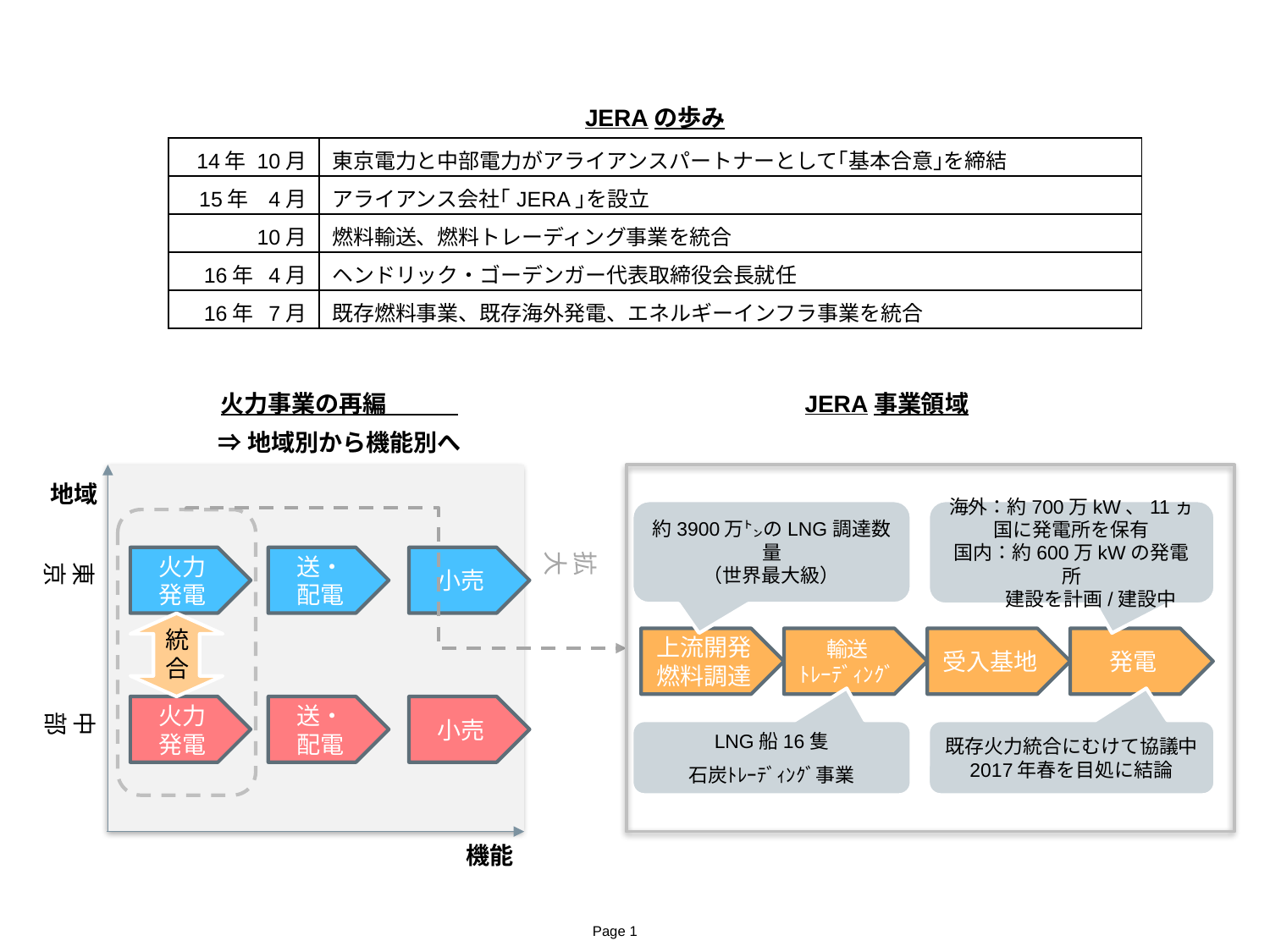

JERAの歩み
| 14年 10月 | 東京電力と中部電力がアライアンスパートナーとして｢基本合意｣を締結 |
| --- | --- |
| 15年 4月 | アライアンス会社｢JERA｣を設立 |
| 10月 | 燃料輸送、燃料トレーディング事業を統合 |
| 16年 4月 | ヘンドリック・ゴーデンガー代表取締役会長就任 |
| 16年 7月 | 既存燃料事業、既存海外発電、エネルギーインフラ事業を統合 |
JERA事業領域

火力事業の再編
⇒地域別から機能別へ

地域
約3900万㌧のLNG調達数量
（世界最大級）
海外：約700万kW、11ヵ国に発電所を保有
国内：約600万kWの発電所
　　建設を計画/建設中

拡大
火力
発電
送・
配電
小売
東京

統合
上流開発
燃料調達
輸送
ﾄﾚｰﾃﾞｨﾝｸﾞ
受入基地
発電
火力
発電
送・
配電
小売
中部
LNG船16隻
石炭ﾄﾚｰﾃﾞｨﾝｸﾞ事業
既存火力統合にむけて協議中
2017年春を目処に結論
機能